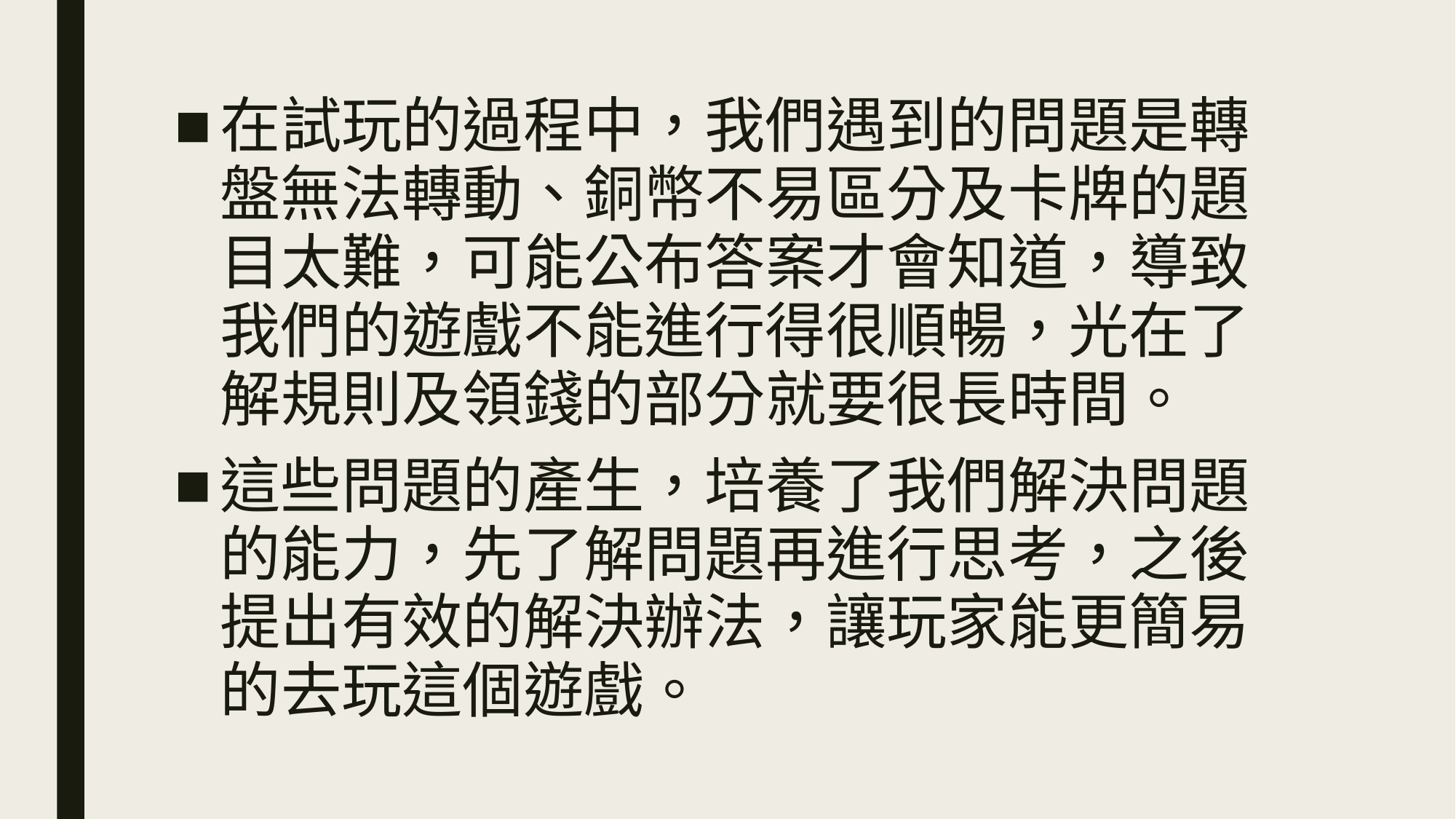

在試玩的過程中，我們遇到的問題是轉盤無法轉動、銅幣不易區分及卡牌的題目太難，可能公布答案才會知道，導致我們的遊戲不能進行得很順暢，光在了解規則及領錢的部分就要很長時間。
這些問題的產生，培養了我們解決問題的能力，先了解問題再進行思考，之後提出有效的解決辦法，讓玩家能更簡易的去玩這個遊戲。